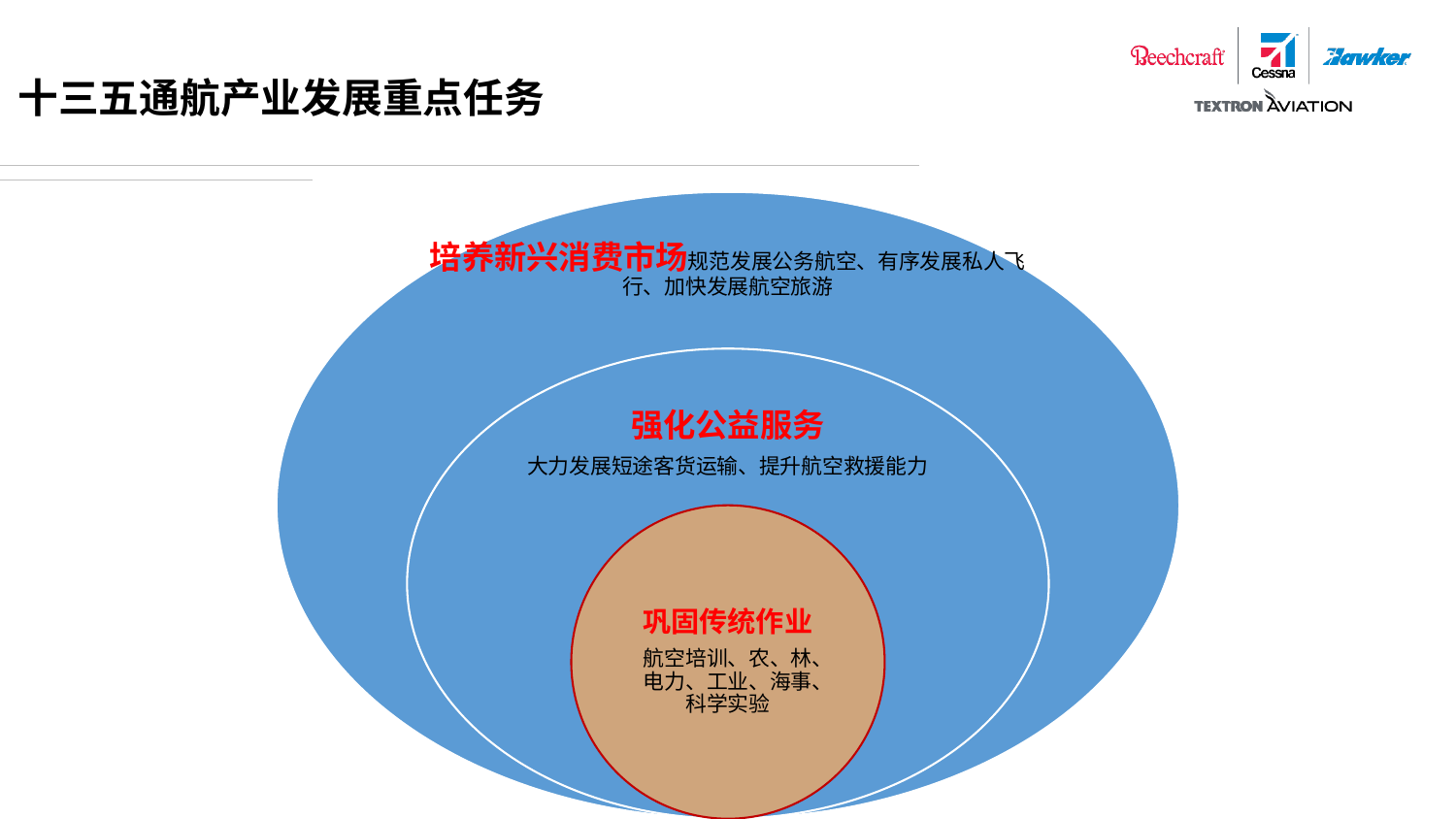

十三五通航产业发展重点任务
培养新兴消费市场规范发展公务航空、有序发展私人飞行、加快发展航空旅游

强化公益服务
大力发展短途客货运输、提升航空救援能力
巩固传统作业
航空培训、农、林、电力、工业、海事、科学实验